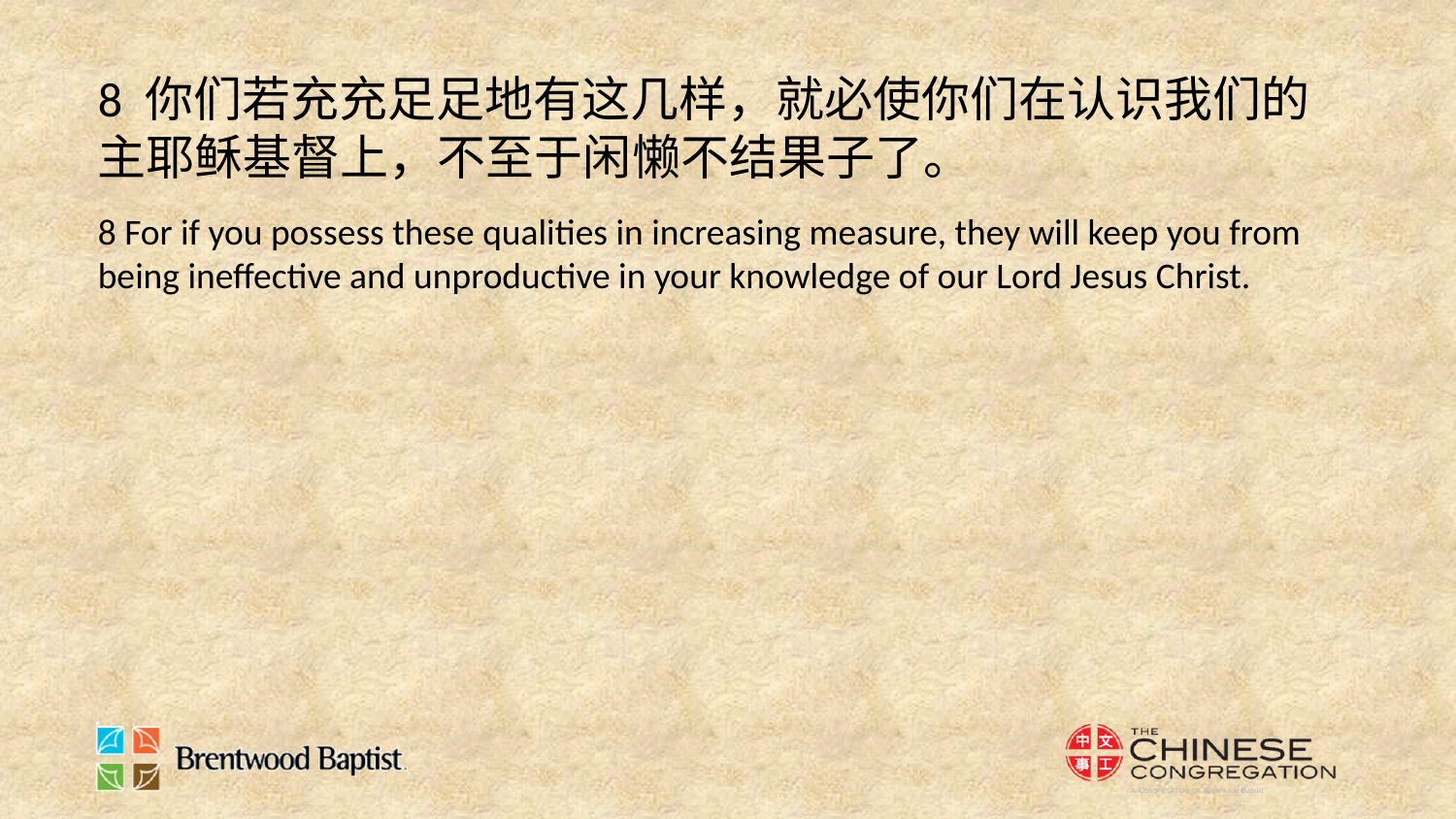

8 你们若充充足足地有这几样，就必使你们在认识我们的主耶稣基督上，不至于闲懒不结果子了。

8 For if you possess these qualities in increasing measure, they will keep you from being ineffective and unproductive in your knowledge of our Lord Jesus Christ.